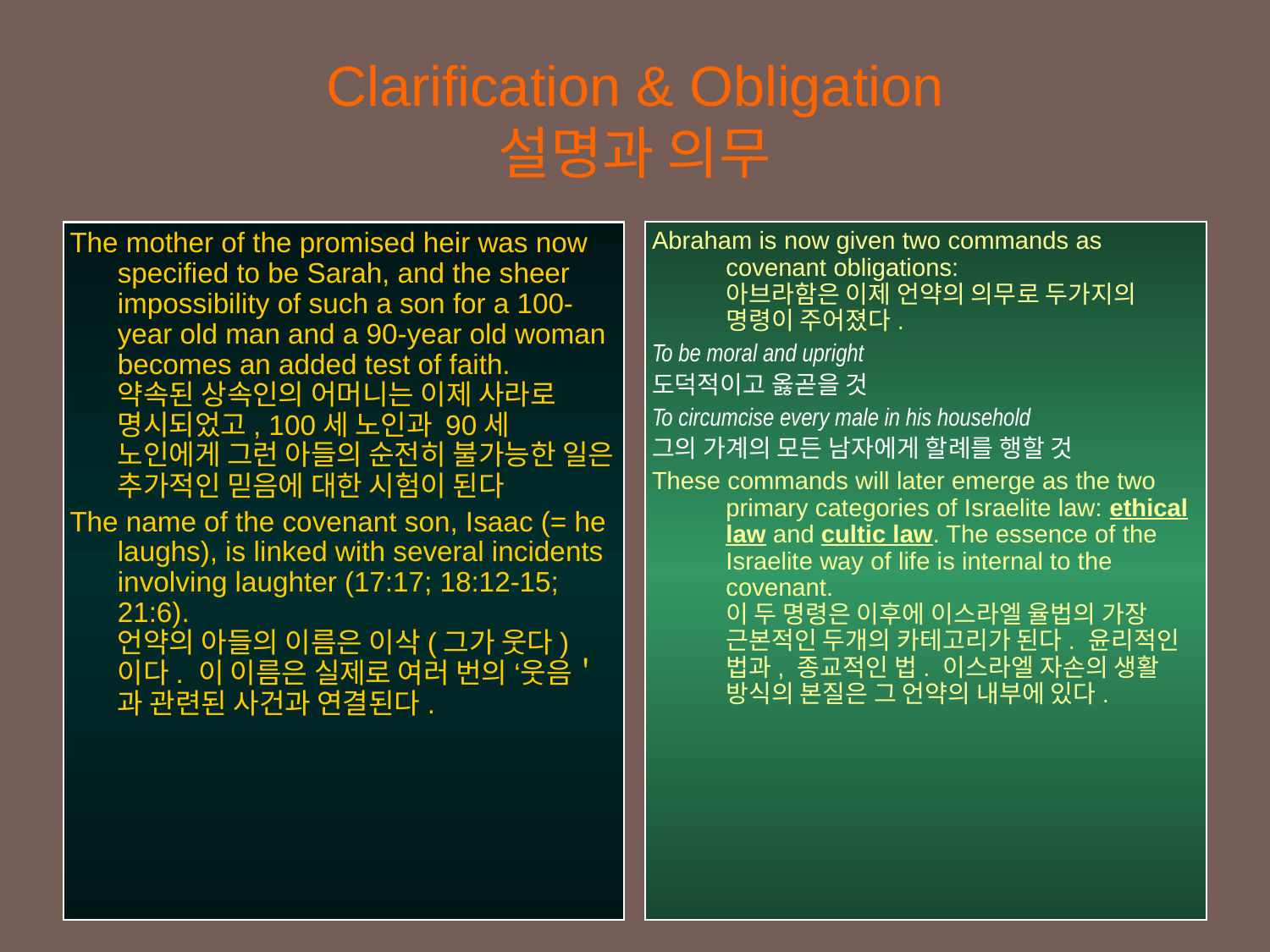

Clarification & Obligation
설명과 의무
The mother of the promised heir was now specified to be Sarah, and the sheer impossibility of such a son for a 100-year old man and a 90-year old woman becomes an added test of faith.
약속된 상속인의 어머니는 이제 사라로 명시되었고, 100세 노인과 90세 노인에게 그런 아들의 순전히 불가능한 일은 추가적인 믿음에 대한 시험이 된다
The name of the covenant son, Isaac (= he laughs), is linked with several incidents involving laughter (17:17; 18:12-15; 21:6).
언약의 아들의 이름은 이삭(그가 웃다)이다. 이 이름은 실제로 여러 번의 ‘웃음＇과 관련된 사건과 연결된다.
Abraham is now given two commands as covenant obligations:
아브라함은 이제 언약의 의무로 두가지의 명령이 주어졌다.
To be moral and upright
도덕적이고 옳곧을 것
To circumcise every male in his household
그의 가계의 모든 남자에게 할례를 행할 것
These commands will later emerge as the two primary categories of Israelite law: ethical law and cultic law. The essence of the Israelite way of life is internal to the covenant.
이 두 명령은 이후에 이스라엘 율법의 가장 근본적인 두개의 카테고리가 된다. 윤리적인 법과, 종교적인 법. 이스라엘 자손의 생활 방식의 본질은 그 언약의 내부에 있다.